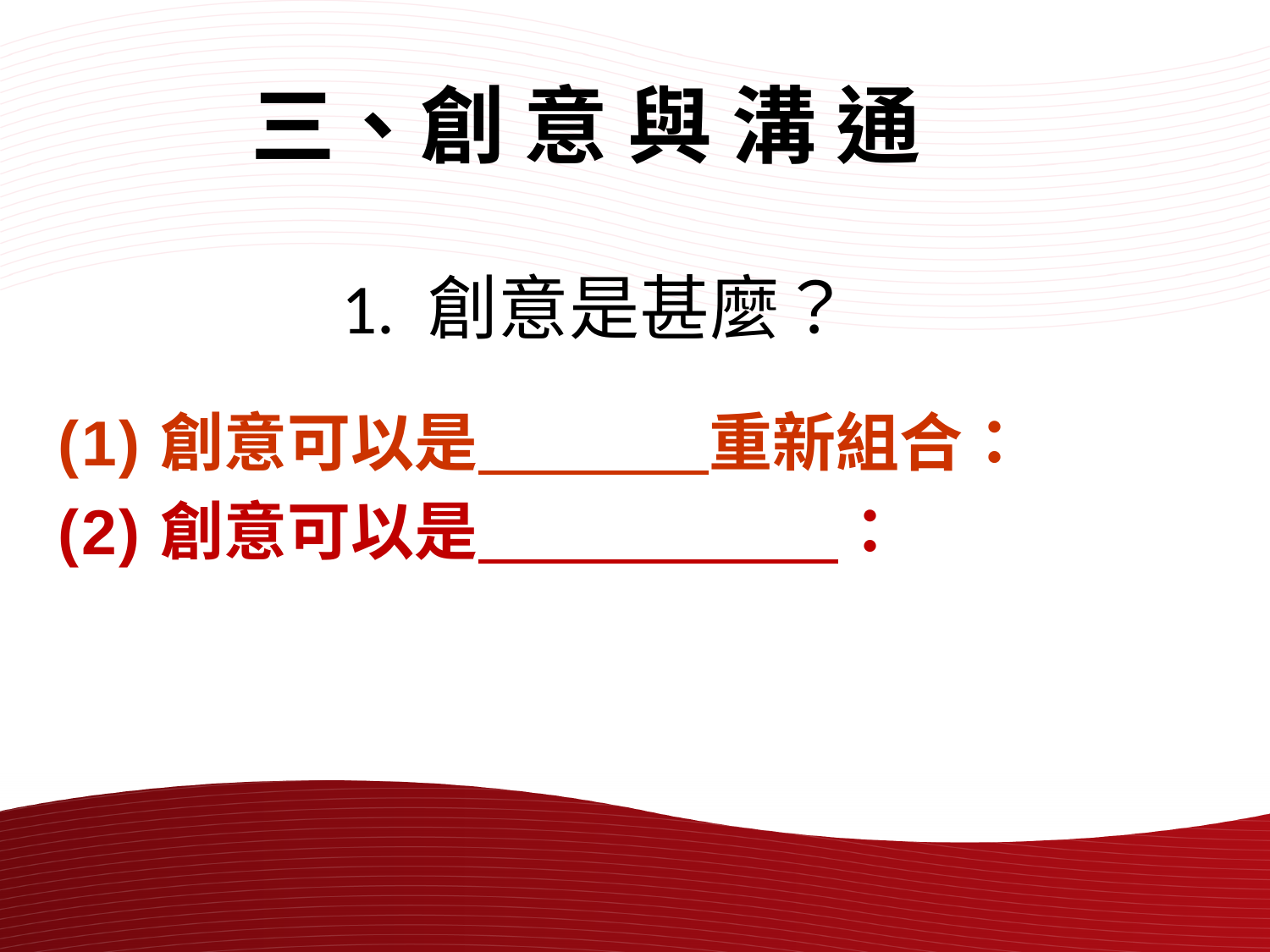

三、創 意 與 溝 通
# 1. 創意是甚麼？
創意可以是                重新組合：
創意可以是                         ：